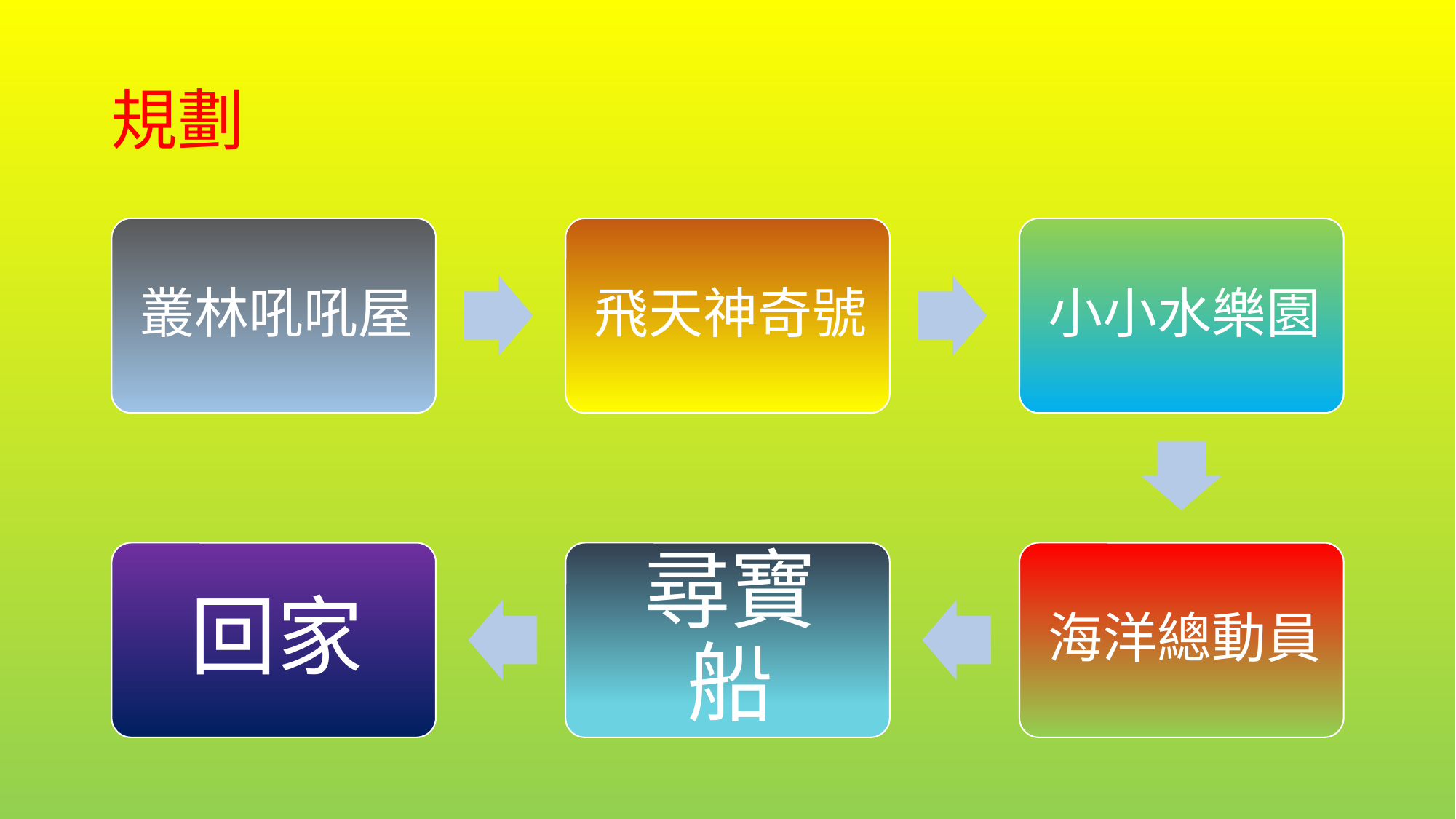

# 規劃
叢林吼吼屋

飛天神奇號

小小水樂園

海洋總動員

尋寶船

回家